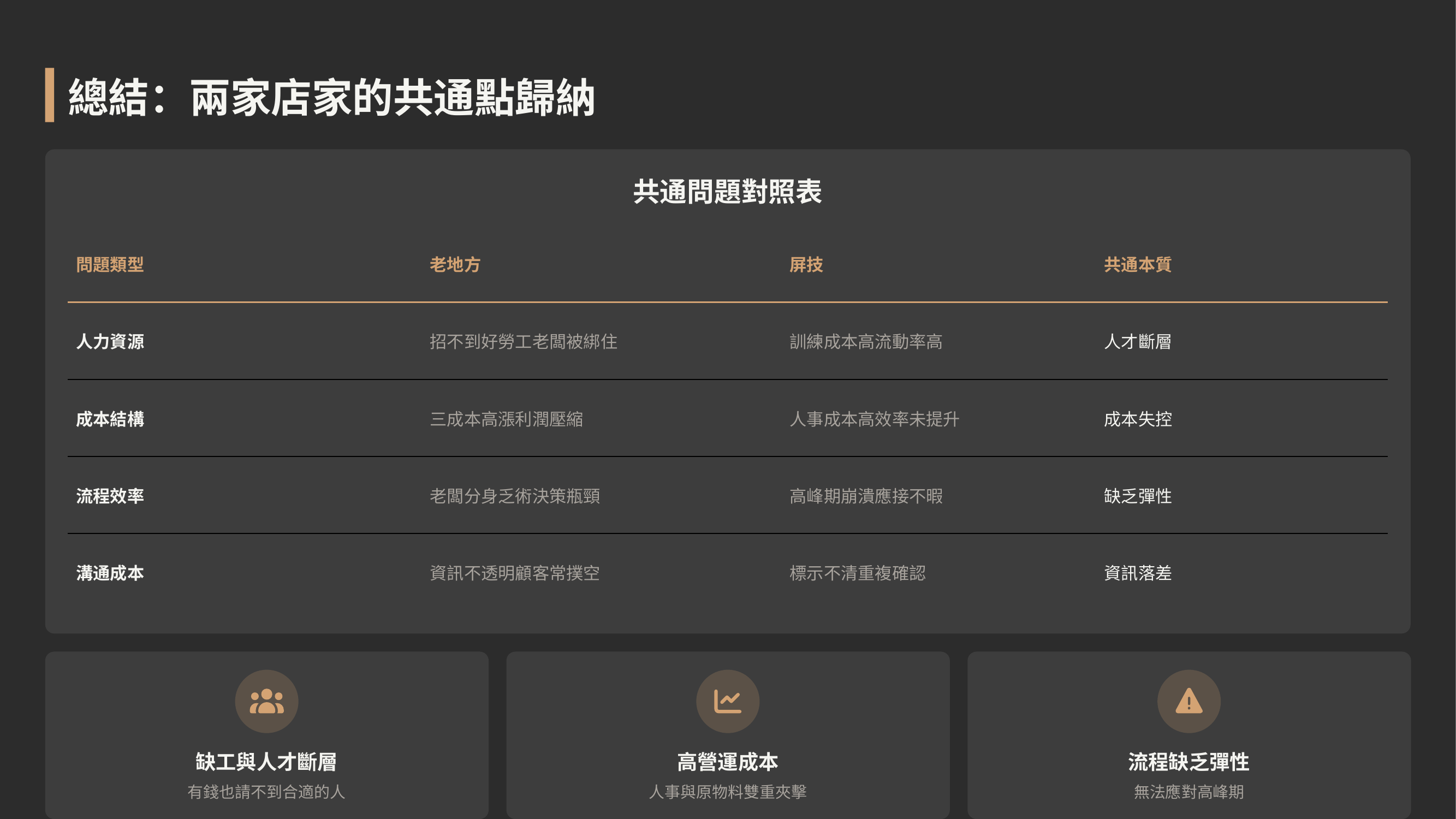

總結：兩家店家的共通點歸納

共通問題對照表
| 問題類型 | 老地方 | 屏技 | 共通本質 |
| --- | --- | --- | --- |
| 人力資源 | 招不到好勞工老闆被綁住 | 訓練成本高流動率高 | 人才斷層 |
| 成本結構 | 三成本高漲利潤壓縮 | 人事成本高效率未提升 | 成本失控 |
| 流程效率 | 老闆分身乏術決策瓶頸 | 高峰期崩潰應接不暇 | 缺乏彈性 |
| 溝通成本 | 資訊不透明顧客常撲空 | 標示不清重複確認 | 資訊落差 |

缺工與人才斷層
高營運成本
流程缺乏彈性
有錢也請不到合適的人
人事與原物料雙重夾擊
無法應對高峰期